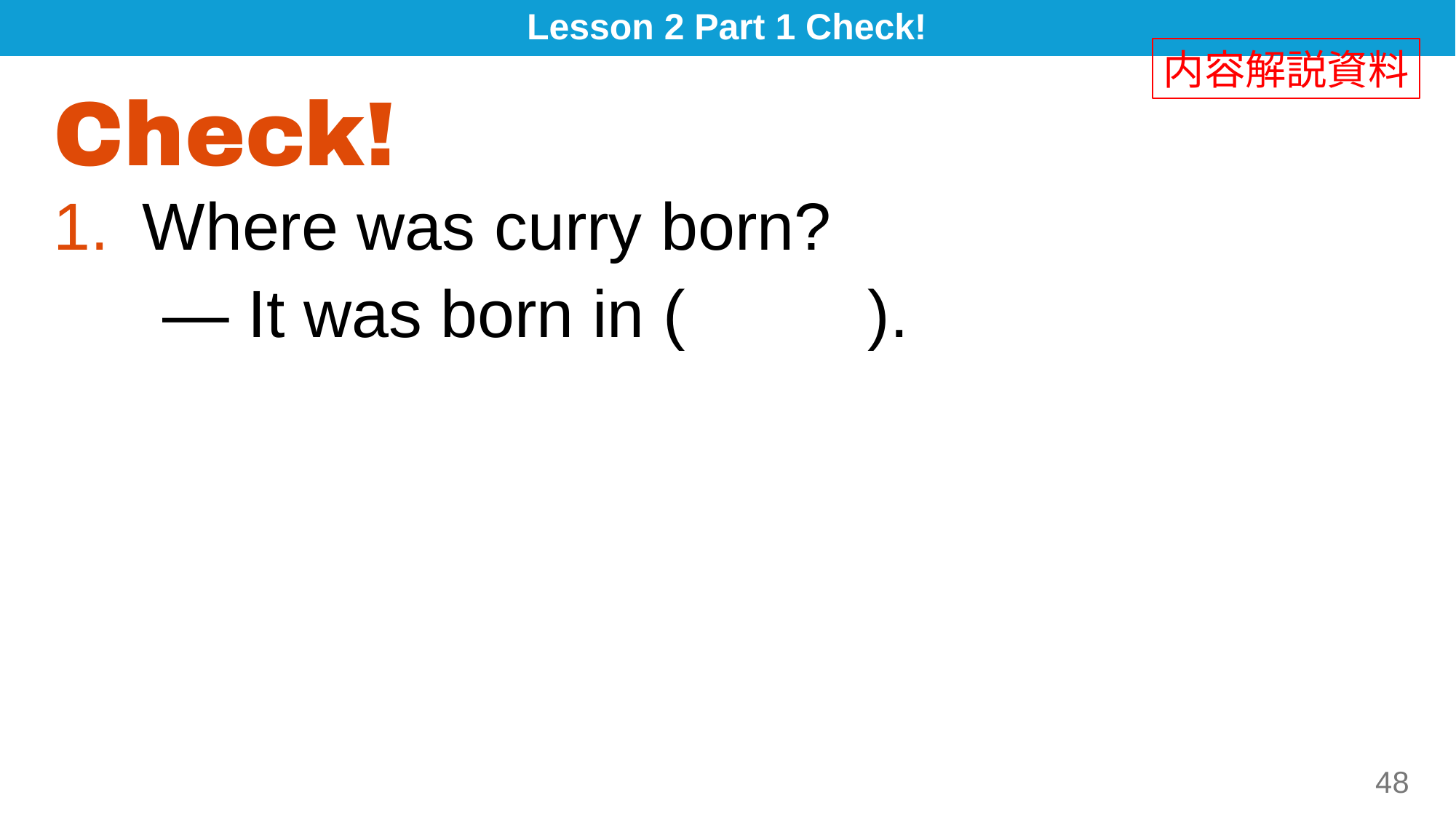

# Lesson 2 Part 1 Check!
内容解説資料
Check!
Where was curry born?
	― It was born in ( India ).

48